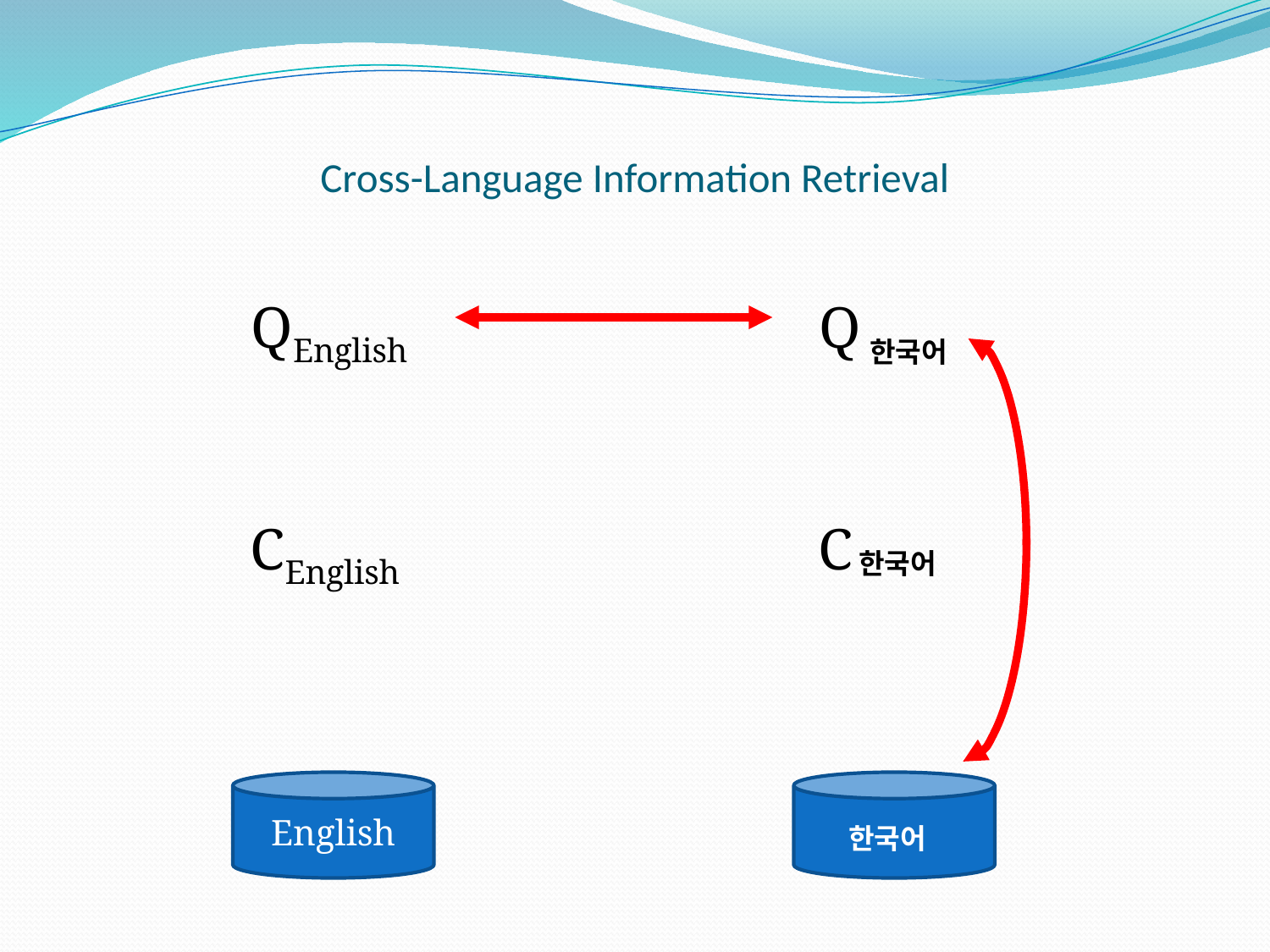

# Cross-Language Information Retrieval
QEnglish
Q

한국어

CEnglish
C
한국어
English

한국어